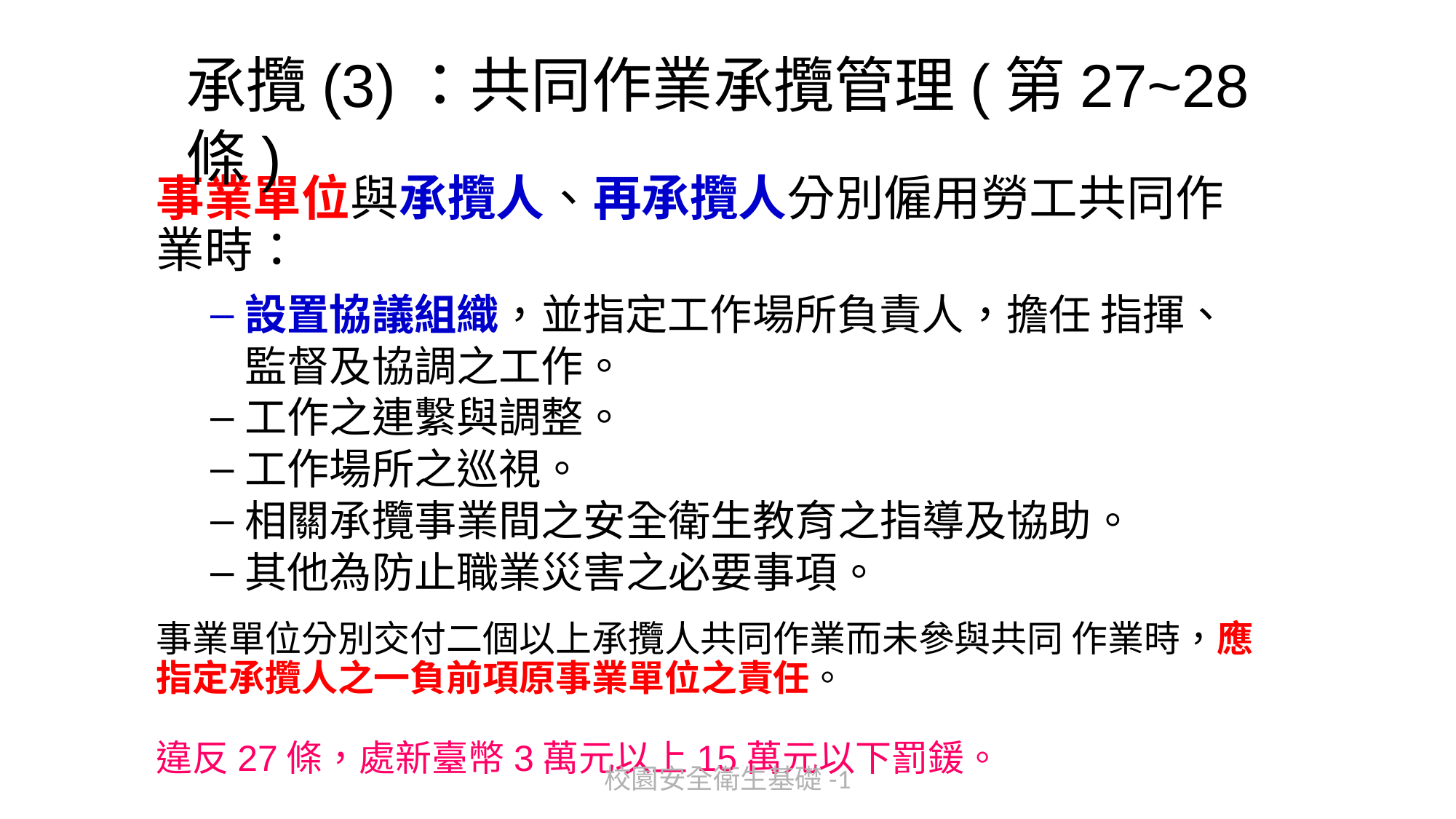

# 承攬(3)：共同作業承攬管理(第27~28條)
事業單位與承攬人、再承攬人分別僱用勞工共同作業時：
設置協議組織，並指定工作場所負責人，擔任 指揮、監督及協調之工作。
工作之連繫與調整。
工作場所之巡視。
相關承攬事業間之安全衛生教育之指導及協助。
其他為防止職業災害之必要事項。
事業單位分別交付二個以上承攬人共同作業而未參與共同 作業時，應指定承攬人之一負前項原事業單位之責任。

違反27條，處新臺幣3萬元以上15萬元以下罰鍰。
校園安全衛生基礎-1
43